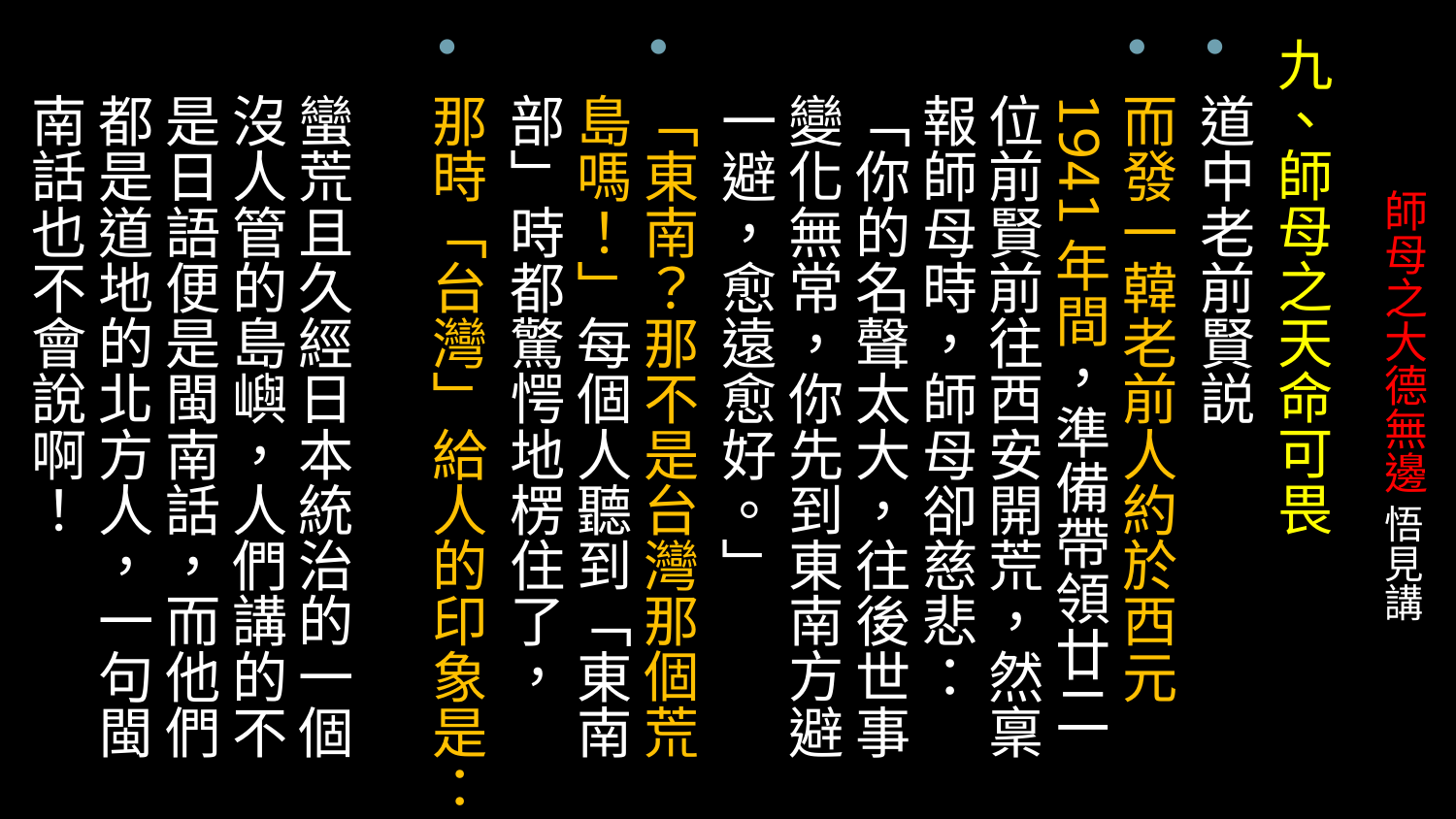

九、師母之天命可畏
道中老前賢説
而發一韓老前人約於西元1941年間，準備帶領廿二位前賢前往西安開荒，然稟報師母時，師母卻慈悲：「你的名聲太大，往後世事變化無常，你先到東南方避一避，愈遠愈好。」
「東南？那不是台灣那個荒島嗎！」每個人聽到「東南部」時都驚愕地楞住了，
那時「台灣」給人的印象是：
蠻荒且久經日本統治的一個沒人管的島嶼，人們講的不是日語便是閩南話，而他們都是道地的北方人，一句閩南話也不會說啊！
# 師母之大德無邊 悟見講